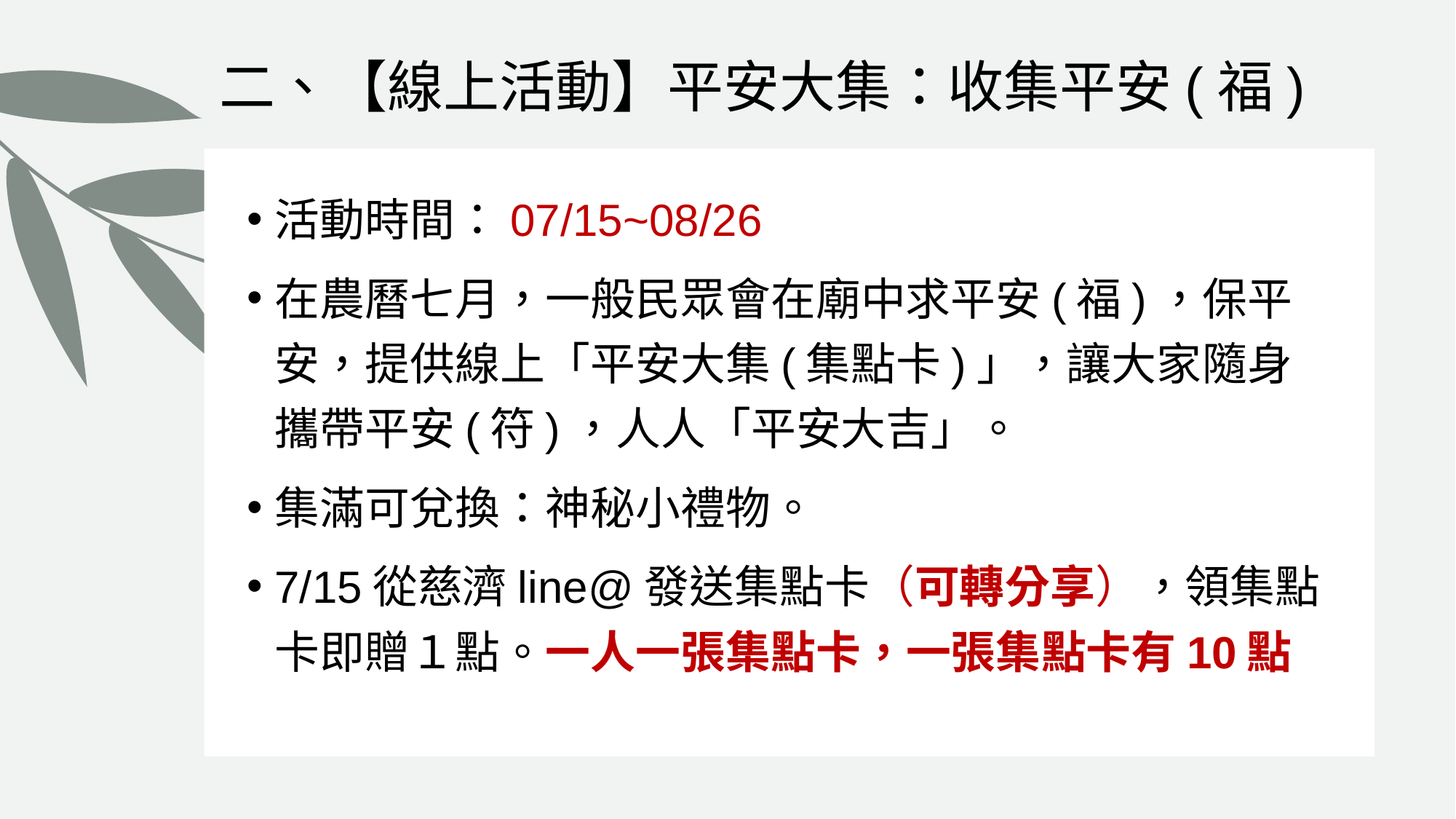

平安大集(集點上收集平安符

二、【線上活動】平安大集：收集平安(福)
活動時間：07/15~08/26
在農曆七月，一般民眾會在廟中求平安(福)，保平安，提供線上「平安大集(集點卡)」，讓大家隨身攜帶平安(符)，人人「平安大吉」。
集滿可兌換：神秘小禮物。
7/15從慈濟line@發送集點卡（可轉分享），領集點卡即贈１點。一人一張集點卡，一張集點卡有10點